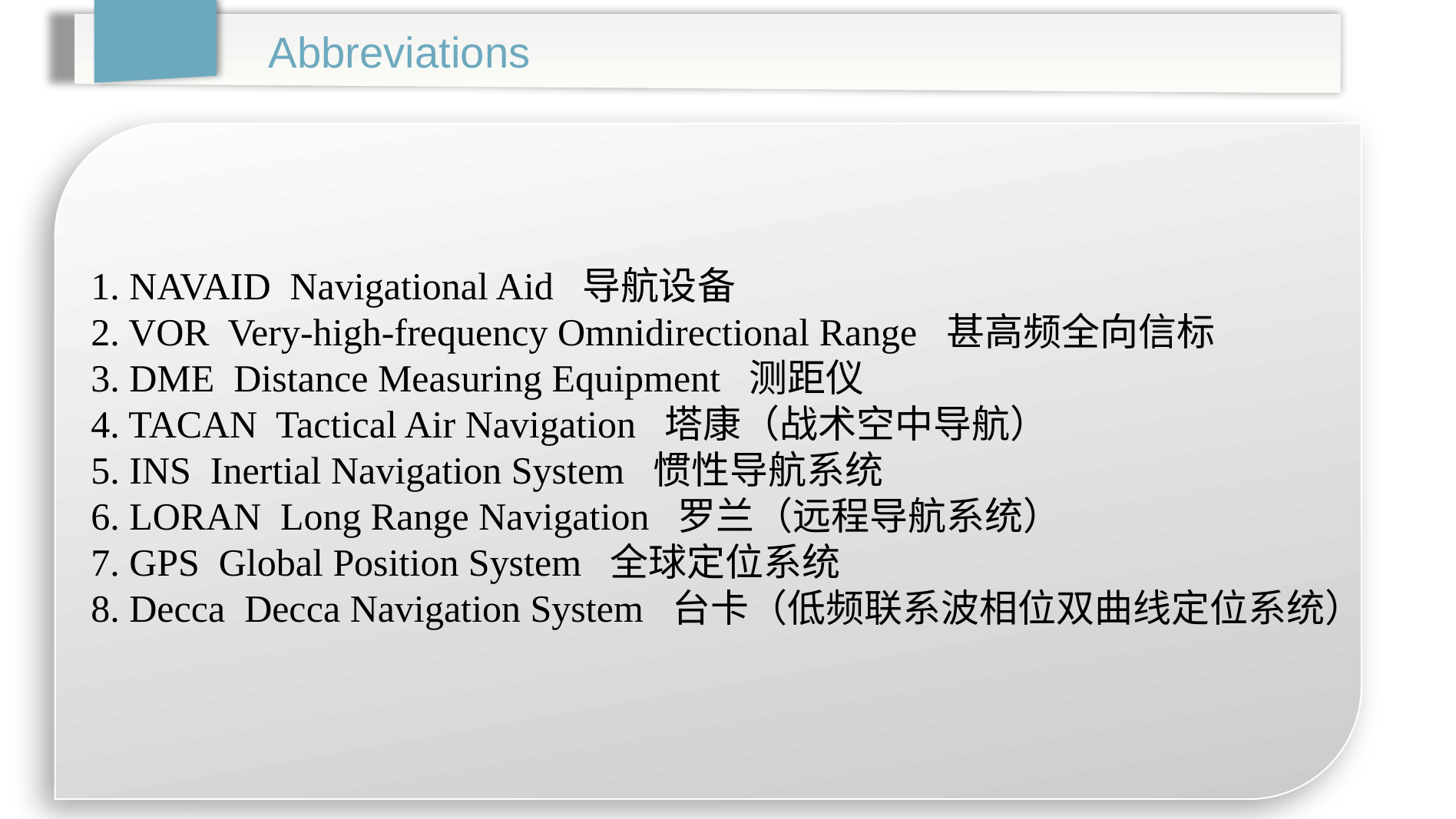

Abbreviations

1. NAVAID  Navigational Aid  导航设备
2. VOR  Very-high-frequency Omnidirectional Range  甚高频全向信标
3. DME  Distance Measuring Equipment  测距仪
4. TACAN  Tactical Air Navigation  塔康（战术空中导航）
5. INS  Inertial Navigation System  惯性导航系统
6. LORAN  Long Range Navigation  罗兰（远程导航系统）
7. GPS  Global Position System  全球定位系统
8. Decca  Decca Navigation System  台卡（低频联系波相位双曲线定位系统）